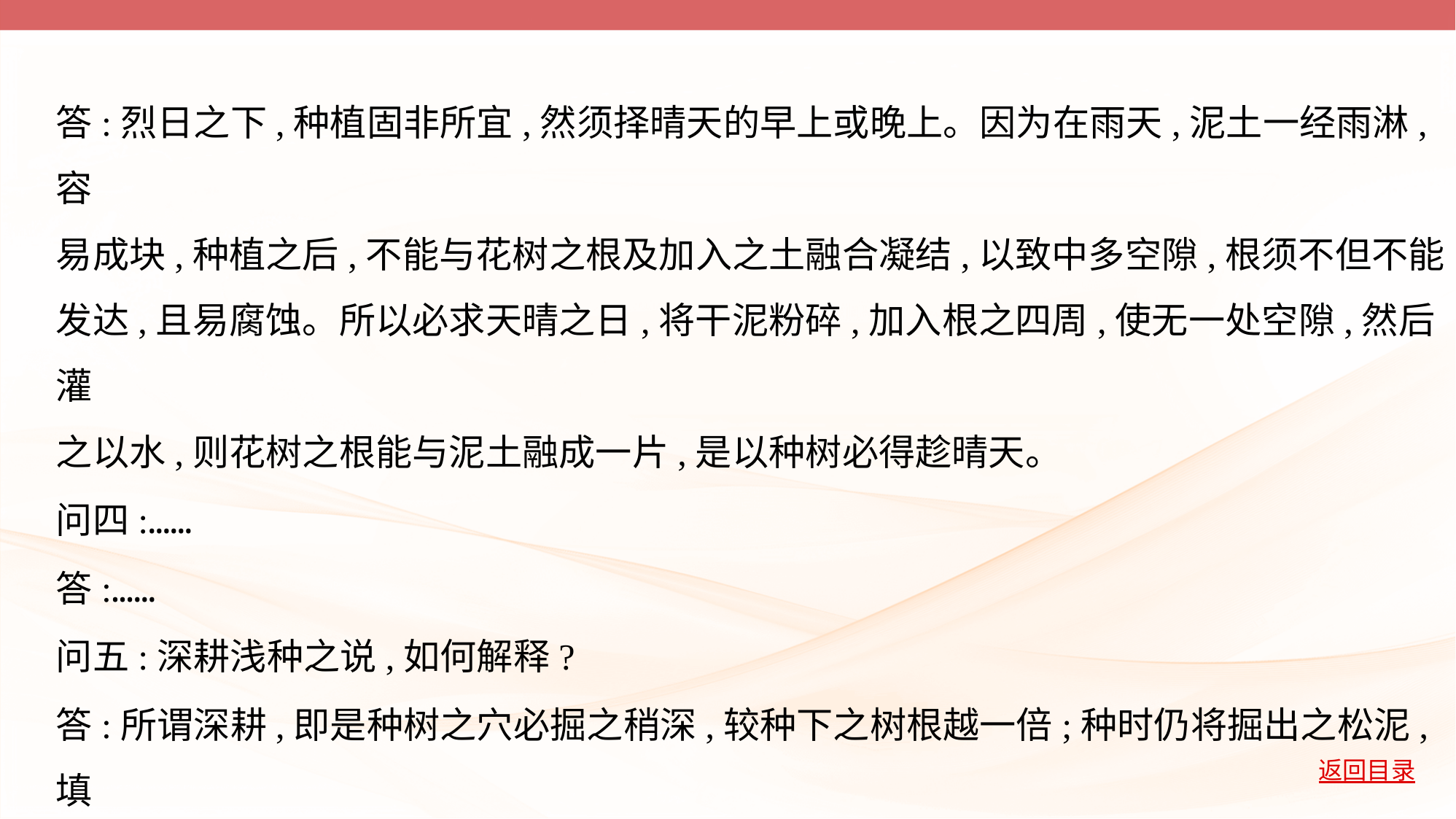

答:烈日之下,种植固非所宜,然须择晴天的早上或晚上。因为在雨天,泥土一经雨淋,容
易成块,种植之后,不能与花树之根及加入之土融合凝结,以致中多空隙,根须不但不能
发达,且易腐蚀。所以必求天晴之日,将干泥粉碎,加入根之四周,使无一处空隙,然后灌
之以水,则花树之根能与泥土融成一片,是以种树必得趁晴天。
问四:……
答:……
问五:深耕浅种之说,如何解释?
答:所谓深耕,即是种树之穴必掘之稍深,较种下之树根越一倍;种时仍将掘出之松泥,填
入穴内,中部稍稍高起,这就指浅种。继乃将树根安置妥帖,而旋转一周,使泥土与根相